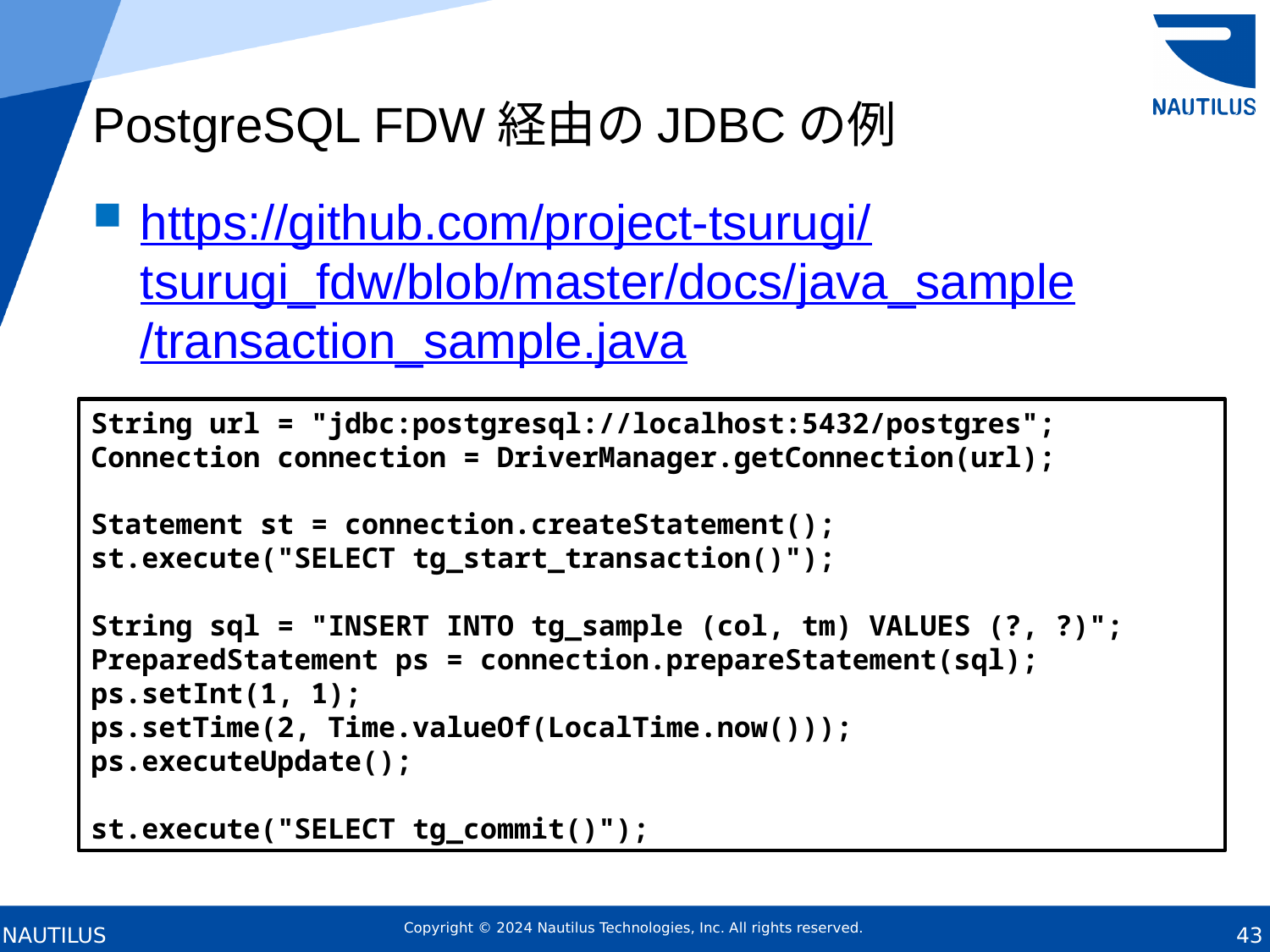

# PostgreSQL FDW経由のJDBCの例
https://github.com/project-tsurugi/
tsurugi_fdw/blob/master/docs/
java_sample/transaction_sample.java

String url = "jdbc:postgresql://localhost:5432/postgres";
Connection connection = DriverManager.getConnection(url);

Statement st = connection.createStatement();
st.execute("SELECT tg_start_transaction()");

String sql = "INSERT INTO tg_sample (col, tm) VALUES (?, ?)";
PreparedStatement ps = connection.prepareStatement(sql);
ps.setInt(1, 1);
ps.setTime(2, Time.valueOf(LocalTime.now()));
ps.executeUpdate();

st.execute("SELECT tg_commit()");